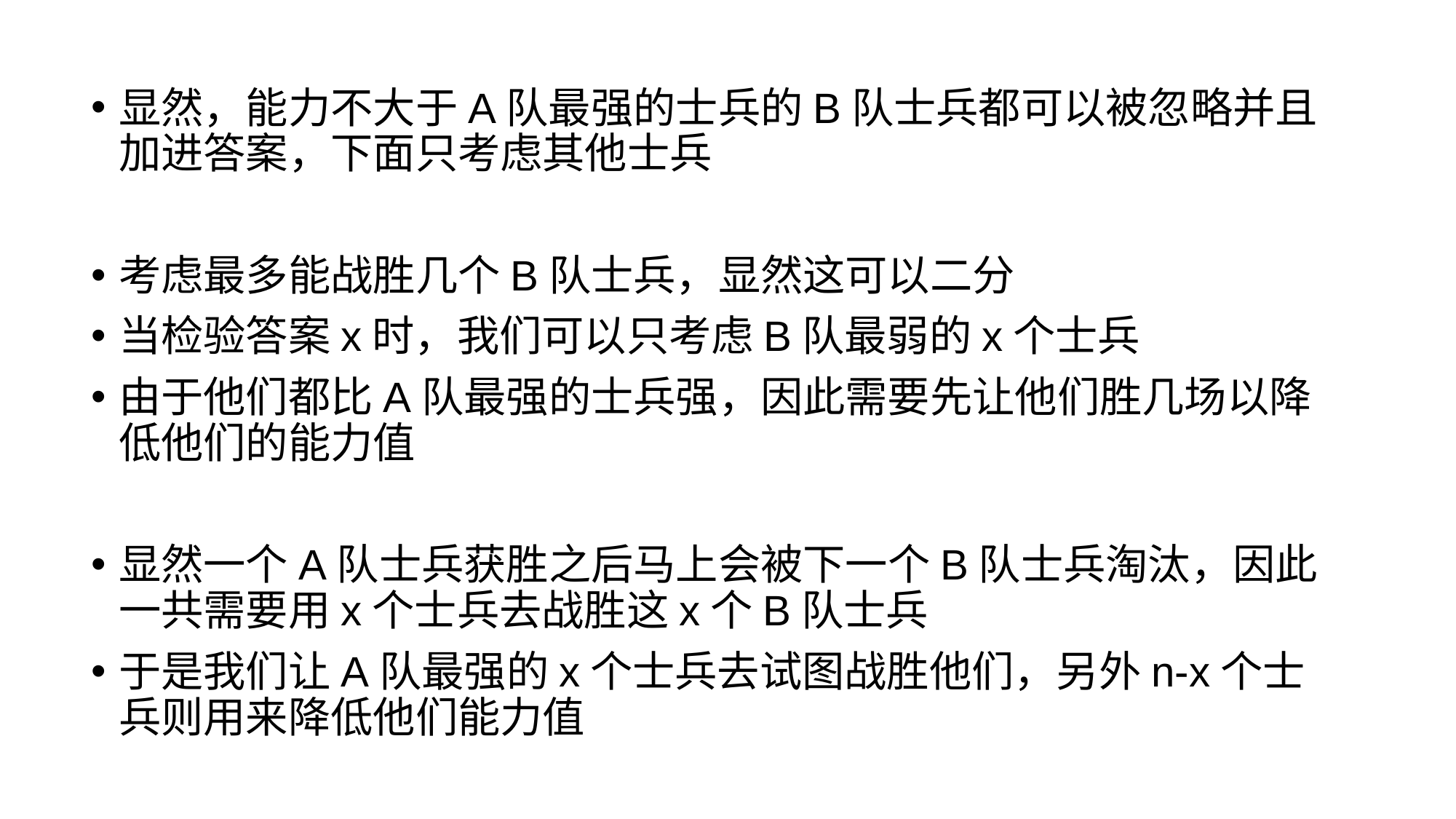

显然，能力不大于A队最强的士兵的B队士兵都可以被忽略并且加进答案，下面只考虑其他士兵

考虑最多能战胜几个B队士兵，显然这可以二分
当检验答案x时，我们可以只考虑B队最弱的x个士兵
由于他们都比A队最强的士兵强，因此需要先让他们胜几场以降低他们的能力值

显然一个A队士兵获胜之后马上会被下一个B队士兵淘汰，因此一共需要用x个士兵去战胜这x个B队士兵
于是我们让A队最强的x个士兵去试图战胜他们，另外n-x个士兵则用来降低他们能力值